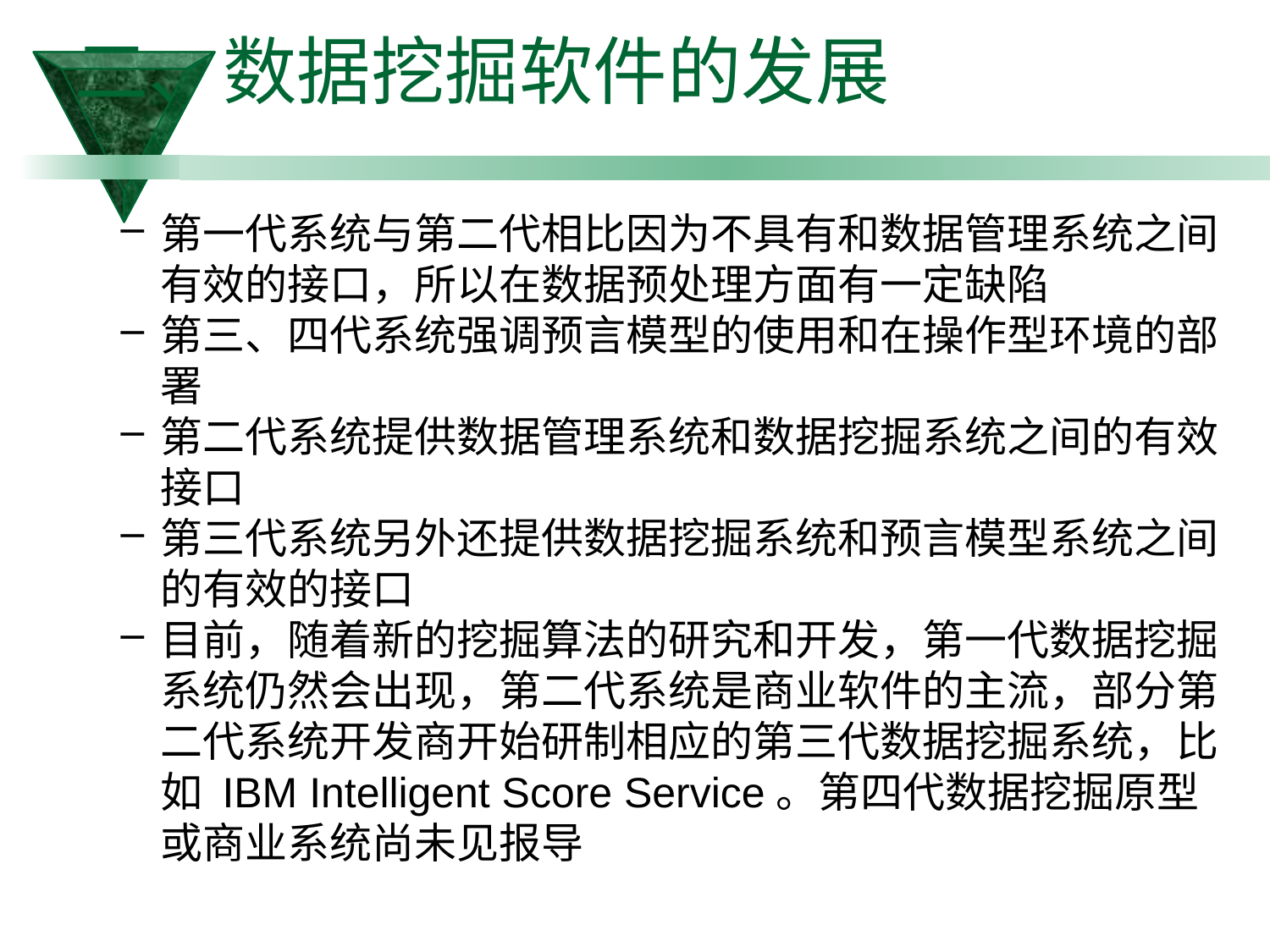

二、数据挖掘软件的发展

第一代系统与第二代相比因为不具有和数据管理系统之间有效的接口，所以在数据预处理方面有一定缺陷
第三、四代系统强调预言模型的使用和在操作型环境的部署
第二代系统提供数据管理系统和数据挖掘系统之间的有效接口
第三代系统另外还提供数据挖掘系统和预言模型系统之间的有效的接口
目前，随着新的挖掘算法的研究和开发，第一代数据挖掘系统仍然会出现，第二代系统是商业软件的主流，部分第二代系统开发商开始研制相应的第三代数据挖掘系统，比如 IBM Intelligent Score Service。第四代数据挖掘原型或商业系统尚未见报导